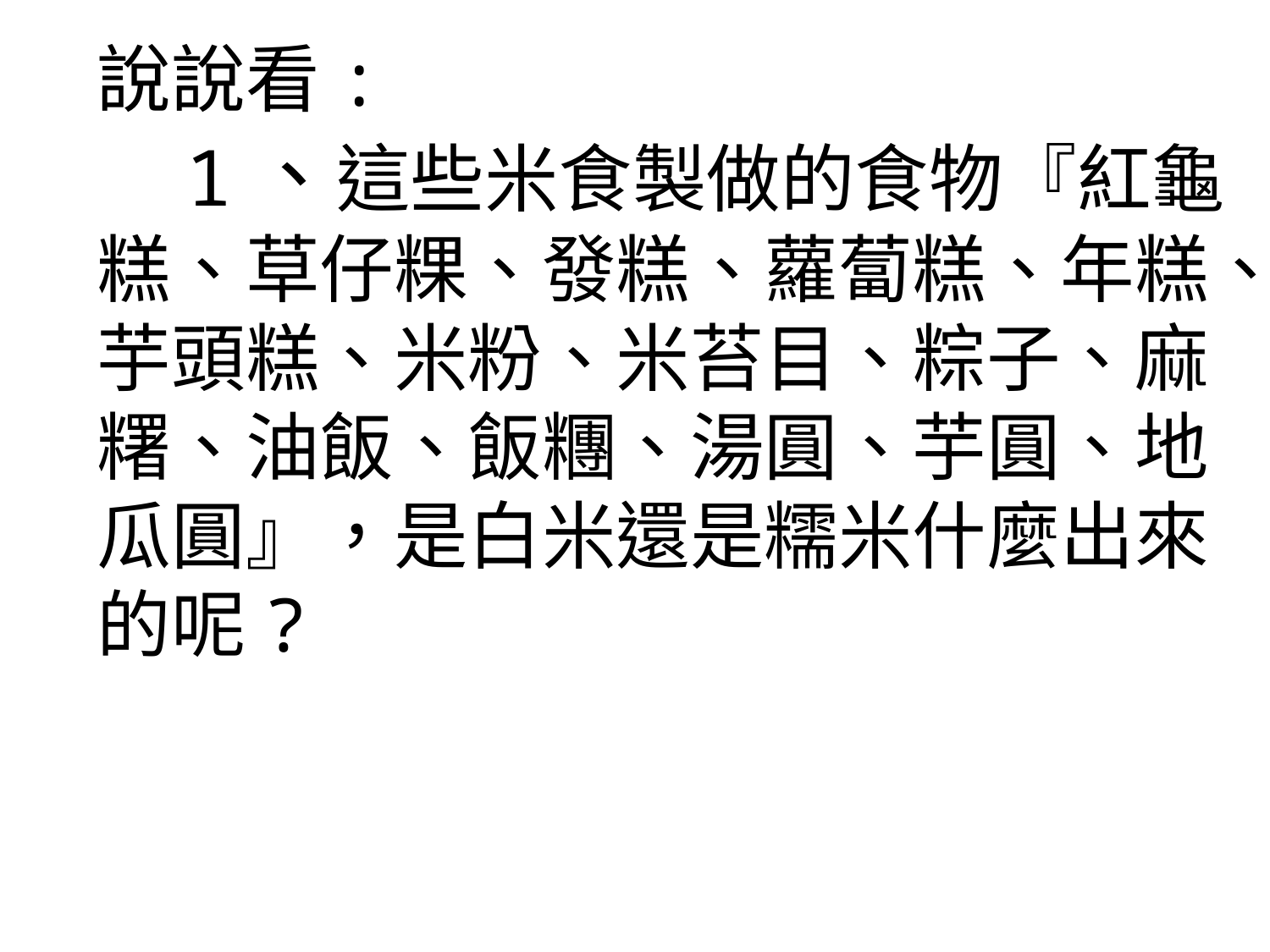

說說看:
  1、這些米食製做的食物『紅龜糕、草仔粿、發糕、蘿蔔糕、年糕、芋頭糕、米粉、米苔目、粽子、麻糬、油飯、飯糰、湯圓、芋圓、地瓜圓』，是白米還是糯米什麼出來的呢?